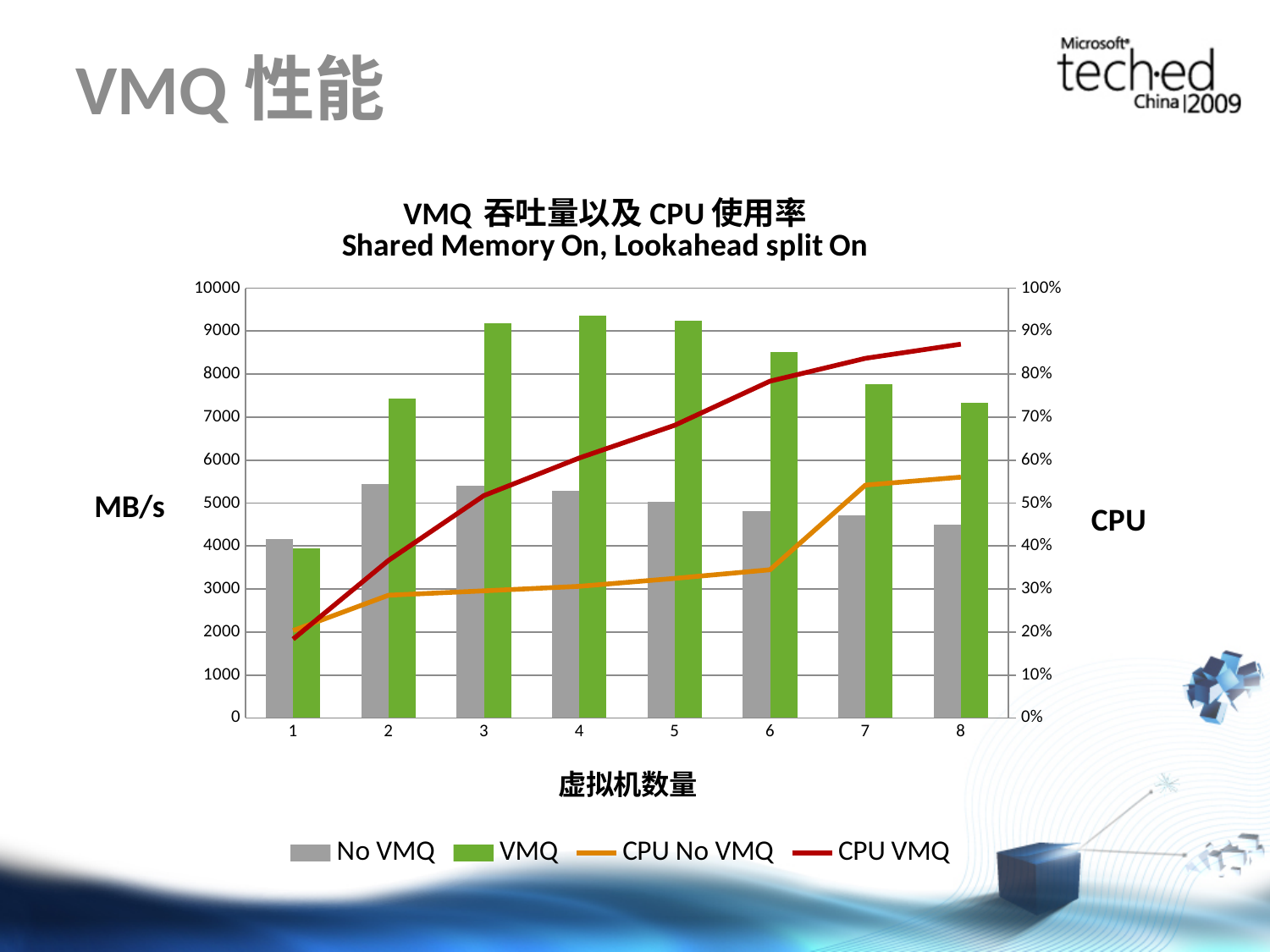

# VMQ性能

### Chart: VMQ 吞吐量以及CPU使用率
Shared Memory On, Lookahead split On

| Category |  |  |  |  |
|---|---|---|---|---|